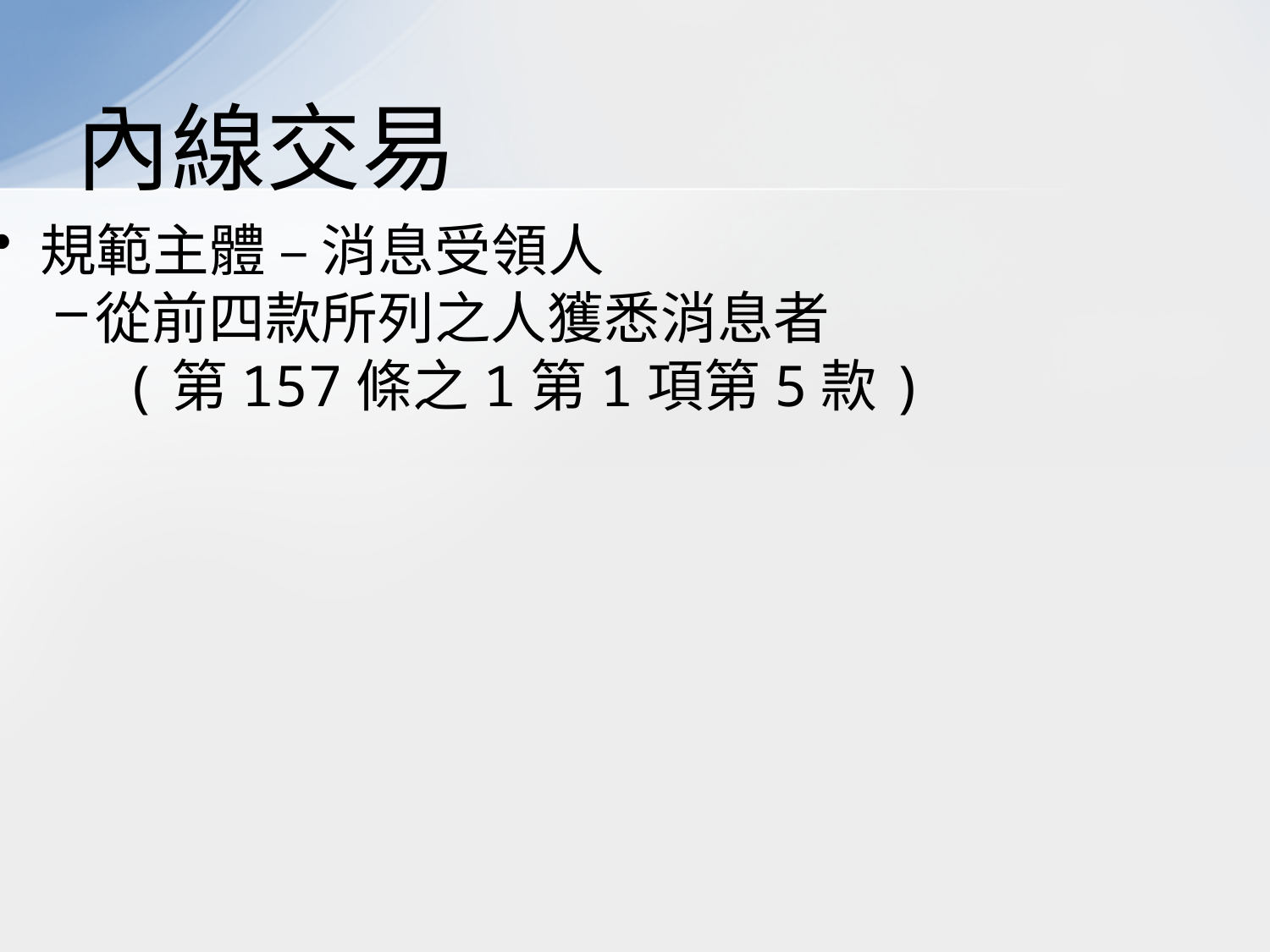

# 內線交易
規範主體 – 消息受領人
從前四款所列之人獲悉消息者
  (第157條之1第1項第5款)